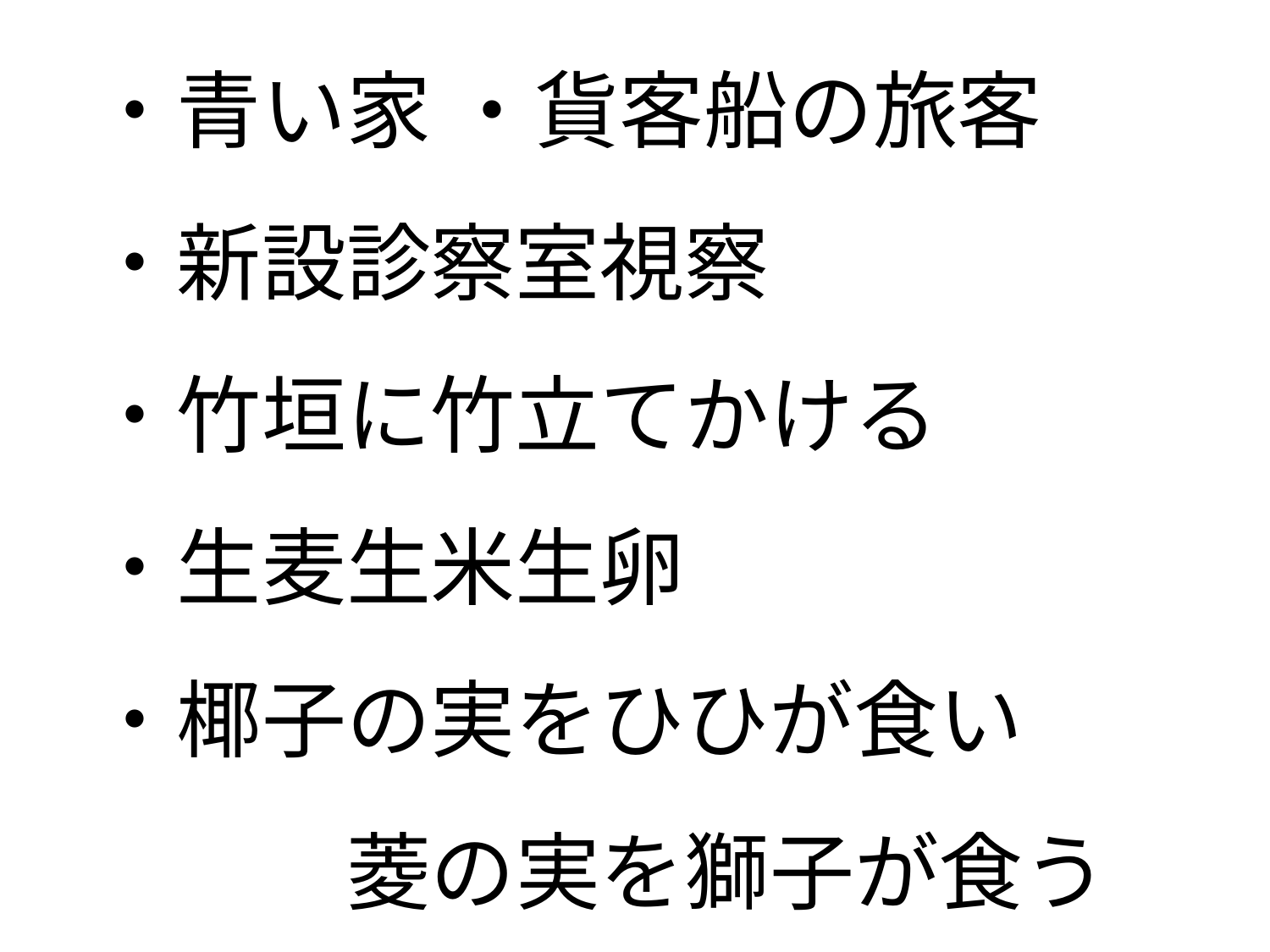

・青い家 ・貨客船の旅客
・新設診察室視察
・竹垣に竹立てかける
・生麦生米生卵
・椰子の実をひひが食い
　　　菱の実を獅子が食う